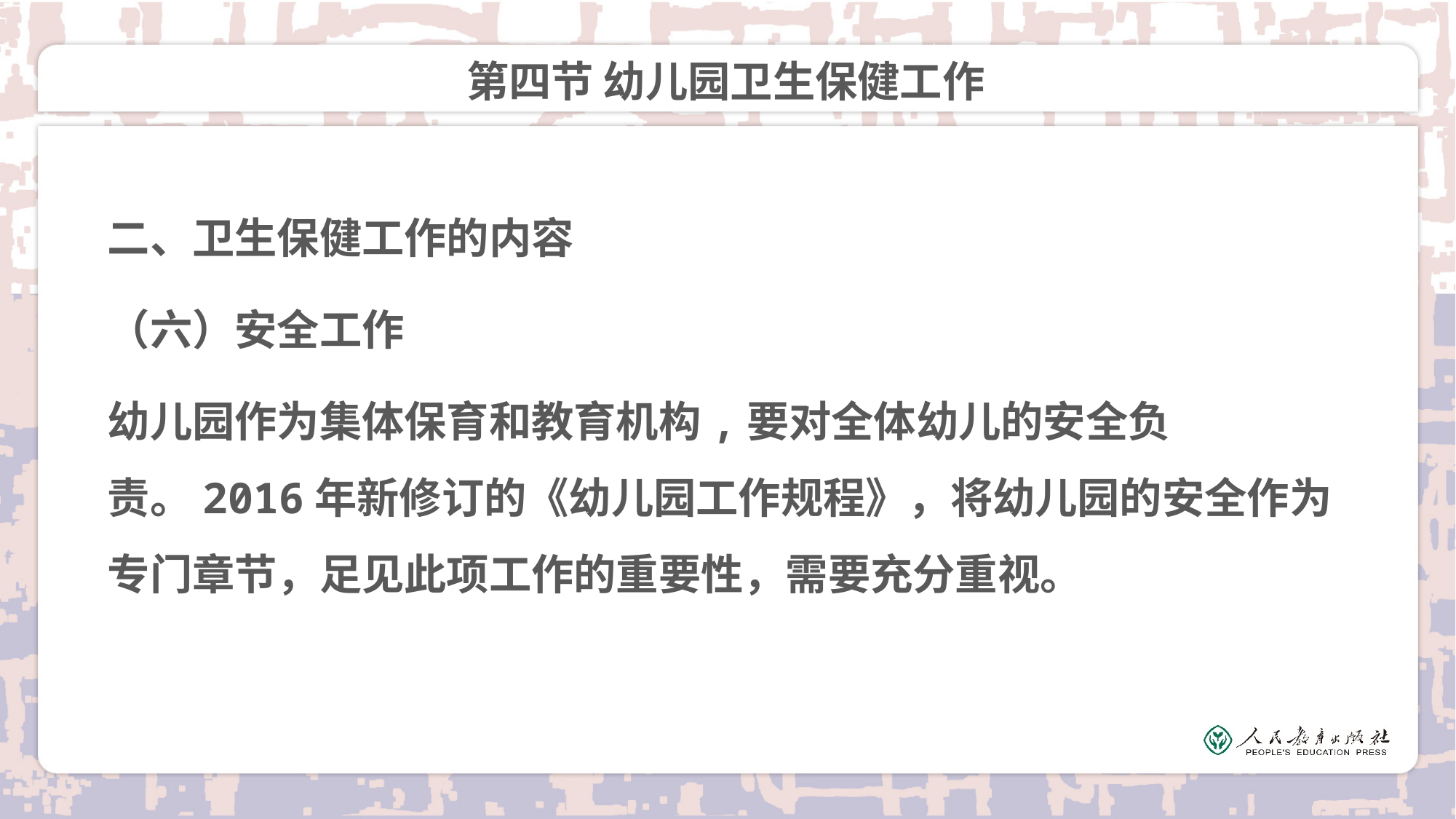

# 第四节 幼儿园卫生保健工作
二、卫生保健工作的内容
（六）安全工作
幼儿园作为集体保育和教育机构,要对全体幼儿的安全负责。2016年新修订的《幼儿园工作规程》，将幼儿园的安全作为专门章节，足见此项工作的重要性，需要充分重视。